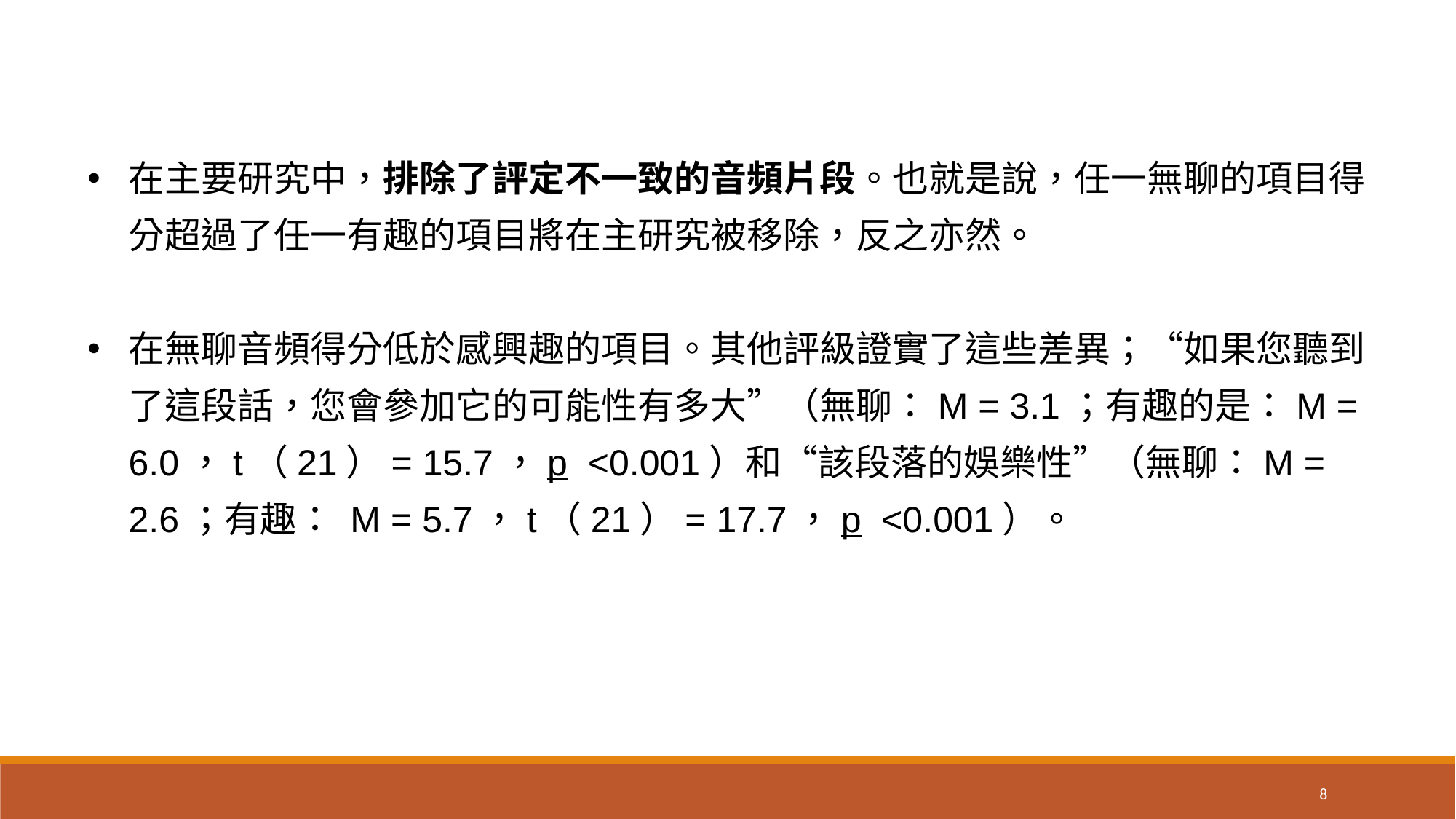

在主要研究中，排除了評定不一致的音頻片段。也就是說，任一無聊的項目得分超過了任一有趣的項目將在主研究被移除，反之亦然。

在無聊音頻得分低於感興趣的項目。其他評級證實了這些差異；“如果您聽到了這段話，您會參加它的可能性有多大”（無聊：M = 3.1；有趣的是：M = 6.0，t（21）= 15.7，p  <0.001）和“該段落的娛樂性”（無聊：M = 2.6；有趣： M = 5.7，t（21）= 17.7，p  <0.001）。

8